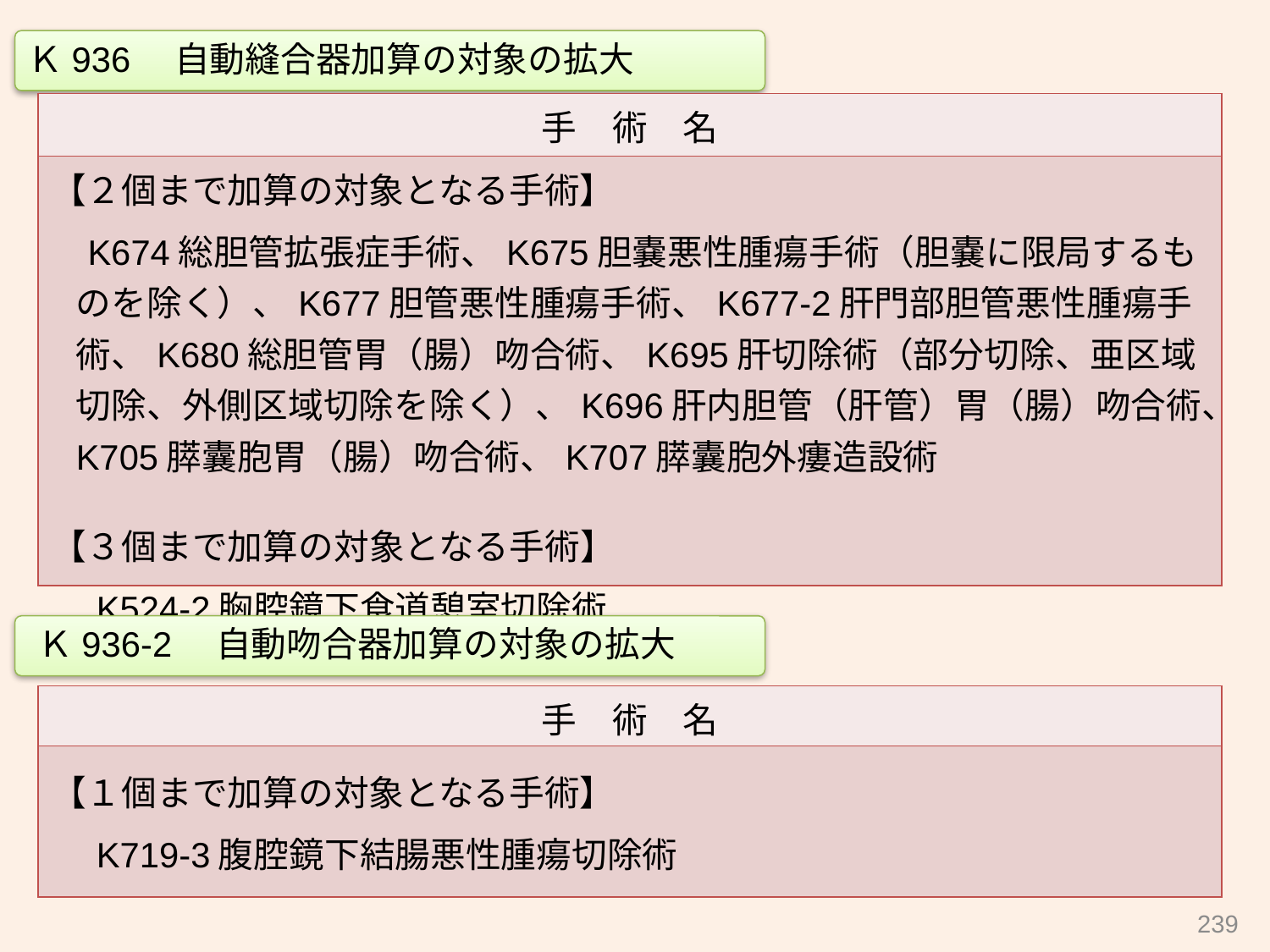

Ｋ936　自動縫合器加算の対象の拡大
| 手　術　名 |
| --- |
| 【２個まで加算の対象となる手術】 K674総胆管拡張症手術、K675胆嚢悪性腫瘍手術（胆嚢に限局するものを除く）、K677胆管悪性腫瘍手術、K677-2肝門部胆管悪性腫瘍手術、K680総胆管胃（腸）吻合術、K695肝切除術（部分切除、亜区域切除、外側区域切除を除く）、K696肝内胆管（肝管）胃（腸）吻合術、K705膵囊胞胃（腸）吻合術、K707膵囊胞外瘻造設術 【３個まで加算の対象となる手術】 　K524-2胸腔鏡下食道憩室切除術 |

Ｋ936-2　自動吻合器加算の対象の拡大
| 手　術　名 |
| --- |
| 【１個まで加算の対象となる手術】 　K719-3腹腔鏡下結腸悪性腫瘍切除術 |
239